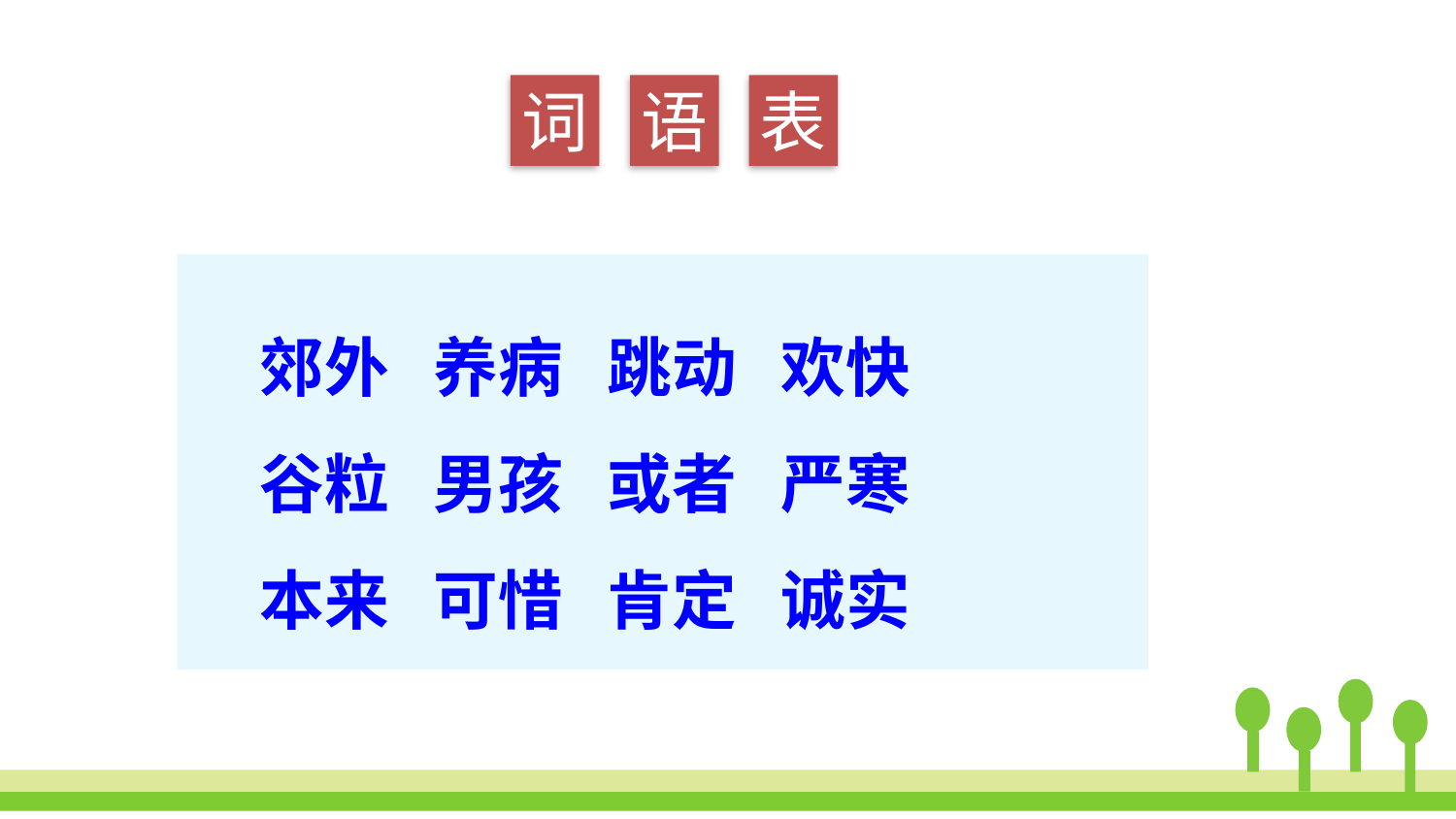

词
语
表

郊外   养病   跳动   欢快
谷粒   男孩   或者   严寒
本来   可惜   肯定   诚实